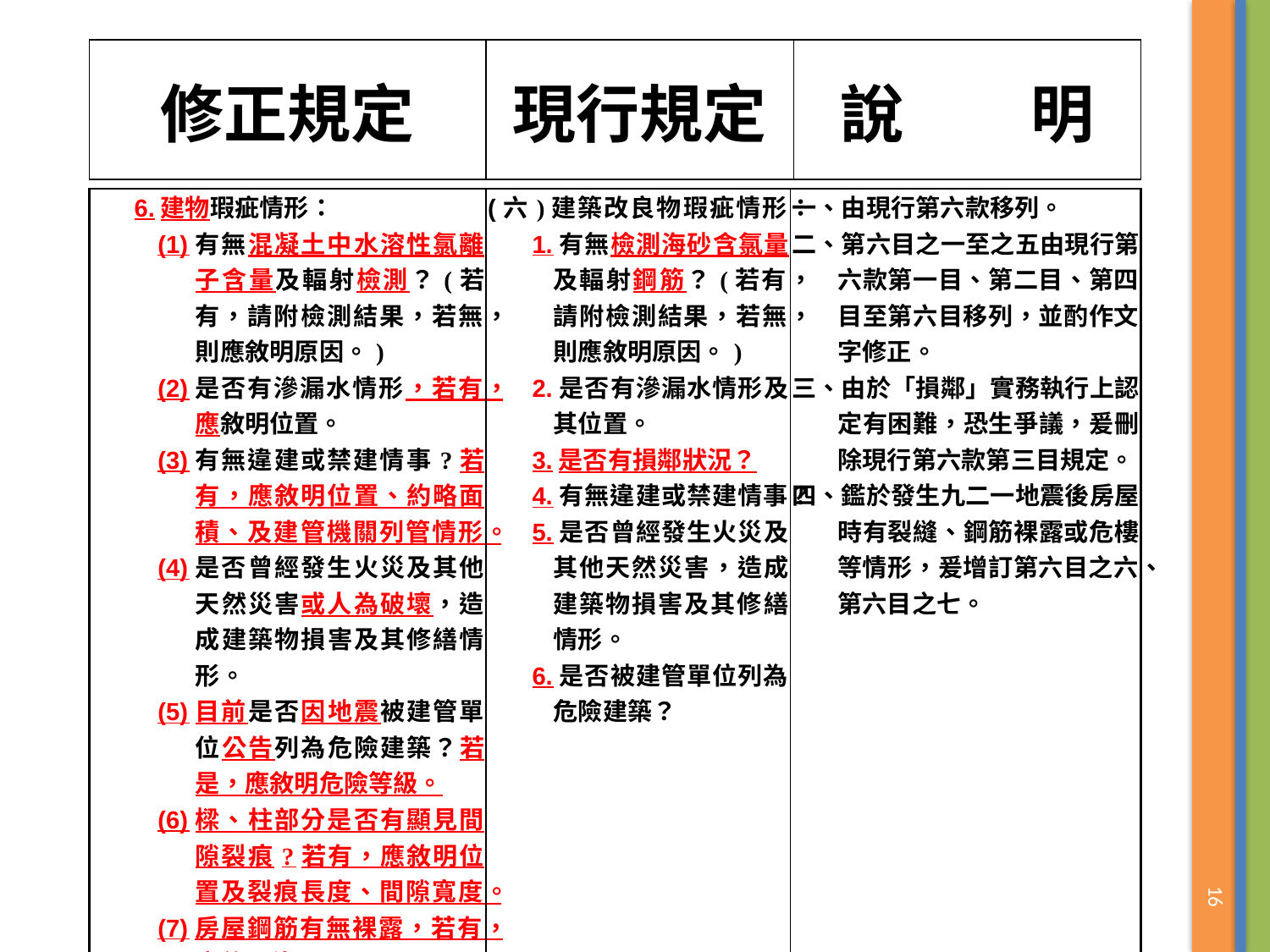

| 修正規定 | 現行規定 | 說　　明 |
| --- | --- | --- |
| 6.建物瑕疵情形： (1)有無混凝土中水溶性氯離子含量及輻射檢測？(若有，請附檢測結果，若無，則應敘明原因。) (2)是否有滲漏水情形，若有，應敘明位置。 (3)有無違建或禁建情事?若有，應敘明位置、約略面積、及建管機關列管情形。 (4)是否曾經發生火災及其他天然災害或人為破壞，造成建築物損害及其修繕情形。 (5)目前是否因地震被建管單位公告列為危險建築？若是，應敘明危險等級。 (6)樑、柱部分是否有顯見間隙裂痕?若有，應敘明位置及裂痕長度、間隙寬度。 (7)房屋鋼筋有無裸露，若有，應敘明位置。 | (六)建築改良物瑕疵情形： 1.有無檢測海砂含氯量及輻射鋼筋？(若有，請附檢測結果，若無，則應敘明原因。) 2.是否有滲漏水情形及其位置。 3.是否有損鄰狀況？ 4.有無違建或禁建情事？ 5.是否曾經發生火災及其他天然災害，造成建築物損害及其修繕情形。 6.是否被建管單位列為危險建築？ | 一、由現行第六款移列。 二、第六目之一至之五由現行第六款第一目、第二目、第四目至第六目移列，並酌作文字修正。 三、由於「損鄰」實務執行上認定有困難，恐生爭議，爰刪除現行第六款第三目規定。 四、鑑於發生九二一地震後房屋時有裂縫、鋼筋裸露或危樓等情形，爰增訂第六目之六、第六目之七。 |
| --- | --- | --- |
16